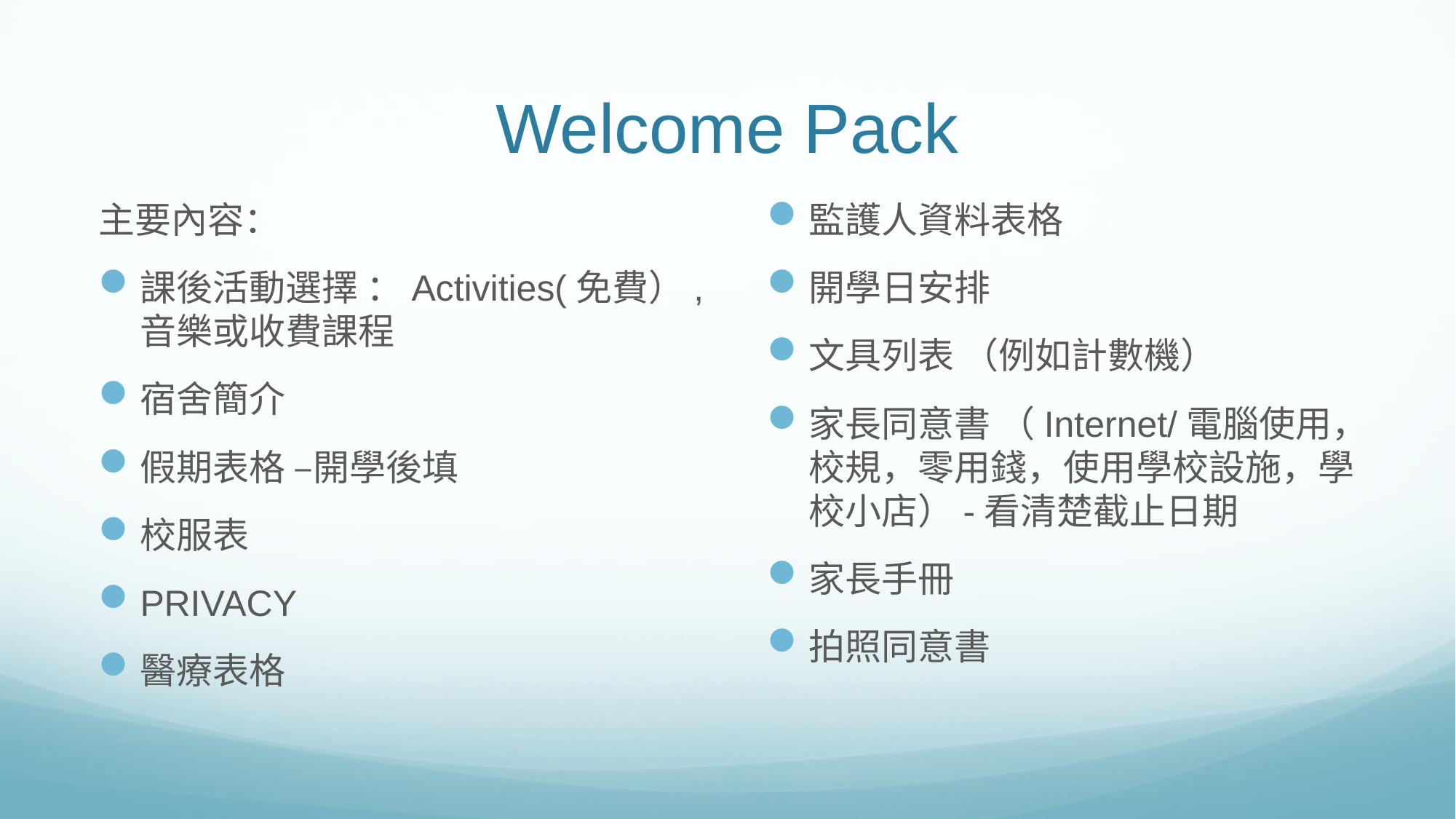

# Welcome Pack
主要內容：
課後活動選擇 ：Activities(免費）,音樂或收費課程
宿舍簡介
假期表格 –開學後填
校服表
PRIVACY
醫療表格

監護人資料表格
開學日安排
文具列表 （例如計數機）
家長同意書 （Internet/電腦使用，校規，零用錢，使用學校設施，學校小店）-看清楚截止日期
家長手冊
拍照同意書